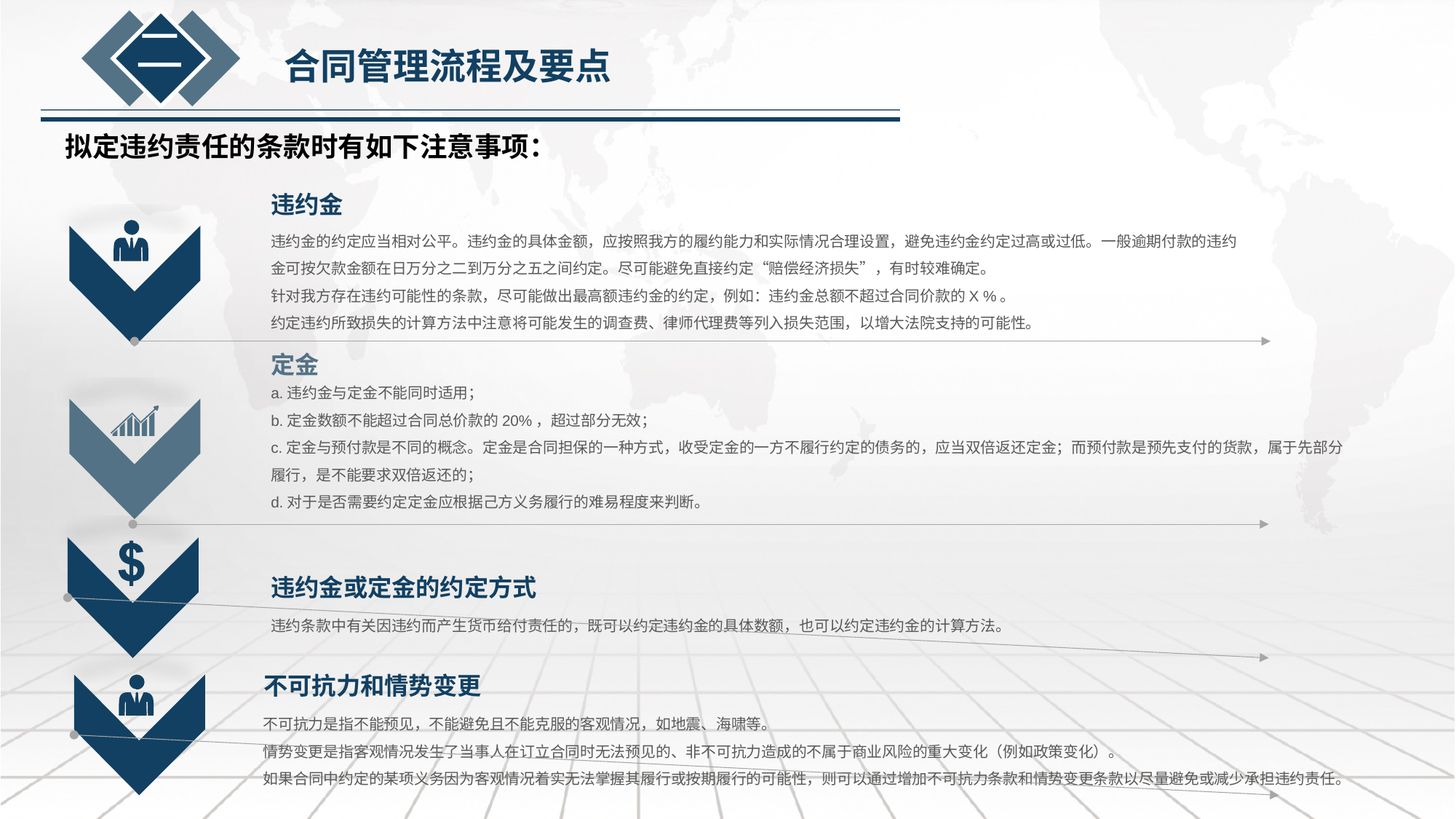

二

合同管理流程及要点
拟定违约责任的条款时有如下注意事项：

违约金
违约金的约定应当相对公平。违约金的具体金额，应按照我方的履约能力和实际情况合理设置，避免违约金约定过高或过低。一般逾期付款的违约金可按欠款金额在日万分之二到万分之五之间约定。尽可能避免直接约定“赔偿经济损失”，有时较难确定。
针对我方存在违约可能性的条款，尽可能做出最高额违约金的约定，例如：违约金总额不超过合同价款的X %。
约定违约所致损失的计算方法中注意将可能发生的调查费、律师代理费等列入损失范围，以增大法院支持的可能性。

定金
a.违约金与定金不能同时适用；
b.定金数额不能超过合同总价款的20%，超过部分无效；
c.定金与预付款是不同的概念。定金是合同担保的一种方式，收受定金的一方不履行约定的债务的，应当双倍返还定金；而预付款是预先支付的货款，属于先部分履行，是不能要求双倍返还的；
d.对于是否需要约定定金应根据己方义务履行的难易程度来判断。

违约金或定金的约定方式
违约条款中有关因违约而产生货币给付责任的，既可以约定违约金的具体数额，也可以约定违约金的计算方法。
不可抗力和情势变更

不可抗力是指不能预见，不能避免且不能克服的客观情况，如地震、海啸等。
情势变更是指客观情况发生了当事人在订立合同时无法预见的、非不可抗力造成的不属于商业风险的重大变化（例如政策变化）。
如果合同中约定的某项义务因为客观情况着实无法掌握其履行或按期履行的可能性，则可以通过增加不可抗力条款和情势变更条款以尽量避免或减少承担违约责任。